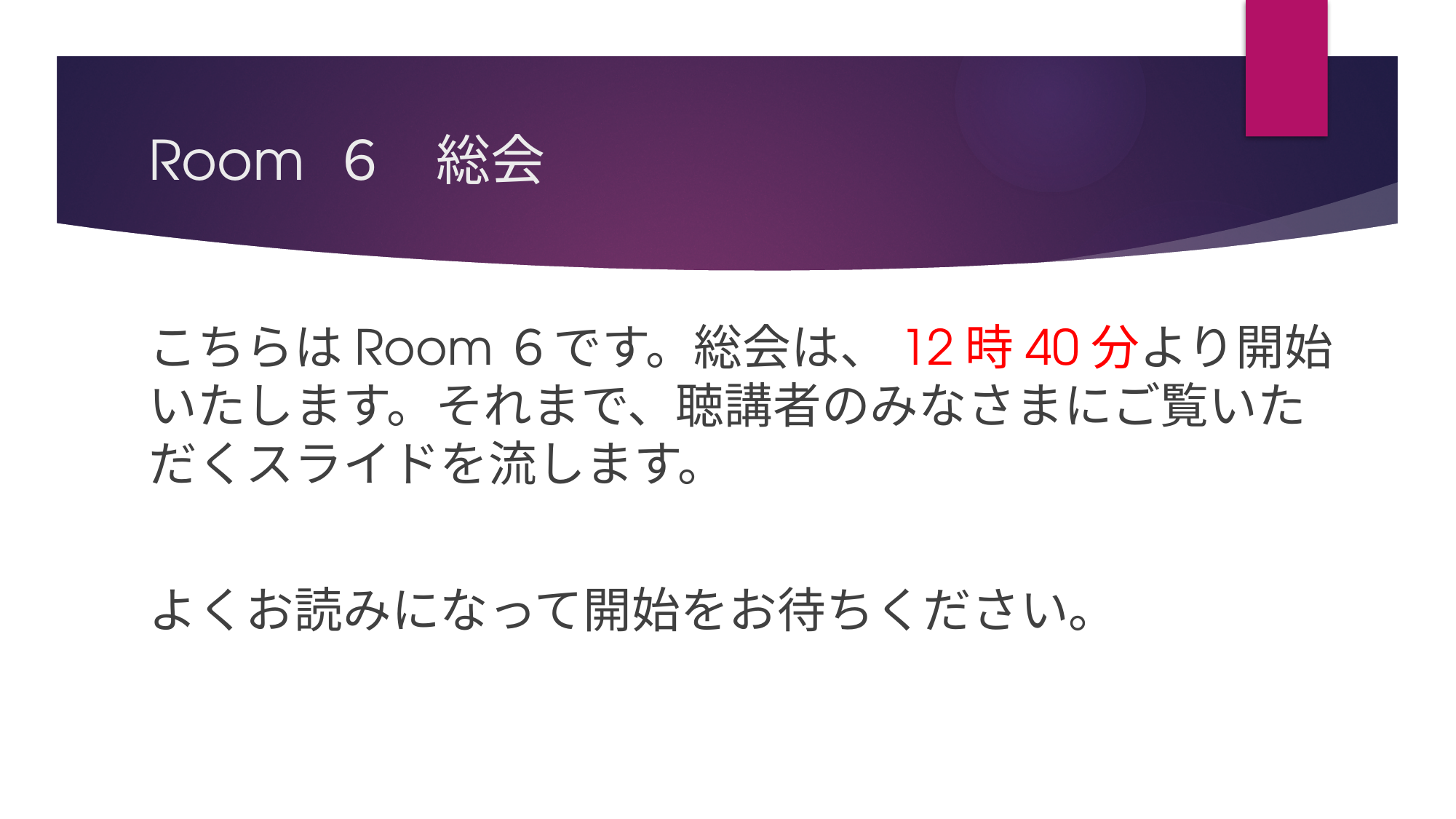

# Room ６    総会
こちらはRoom６です。総会は、12時40分より開始いたします。それまで、聴講者のみなさまにご覧いただくスライドを流します。

よくお読みになって開始をお待ちください。